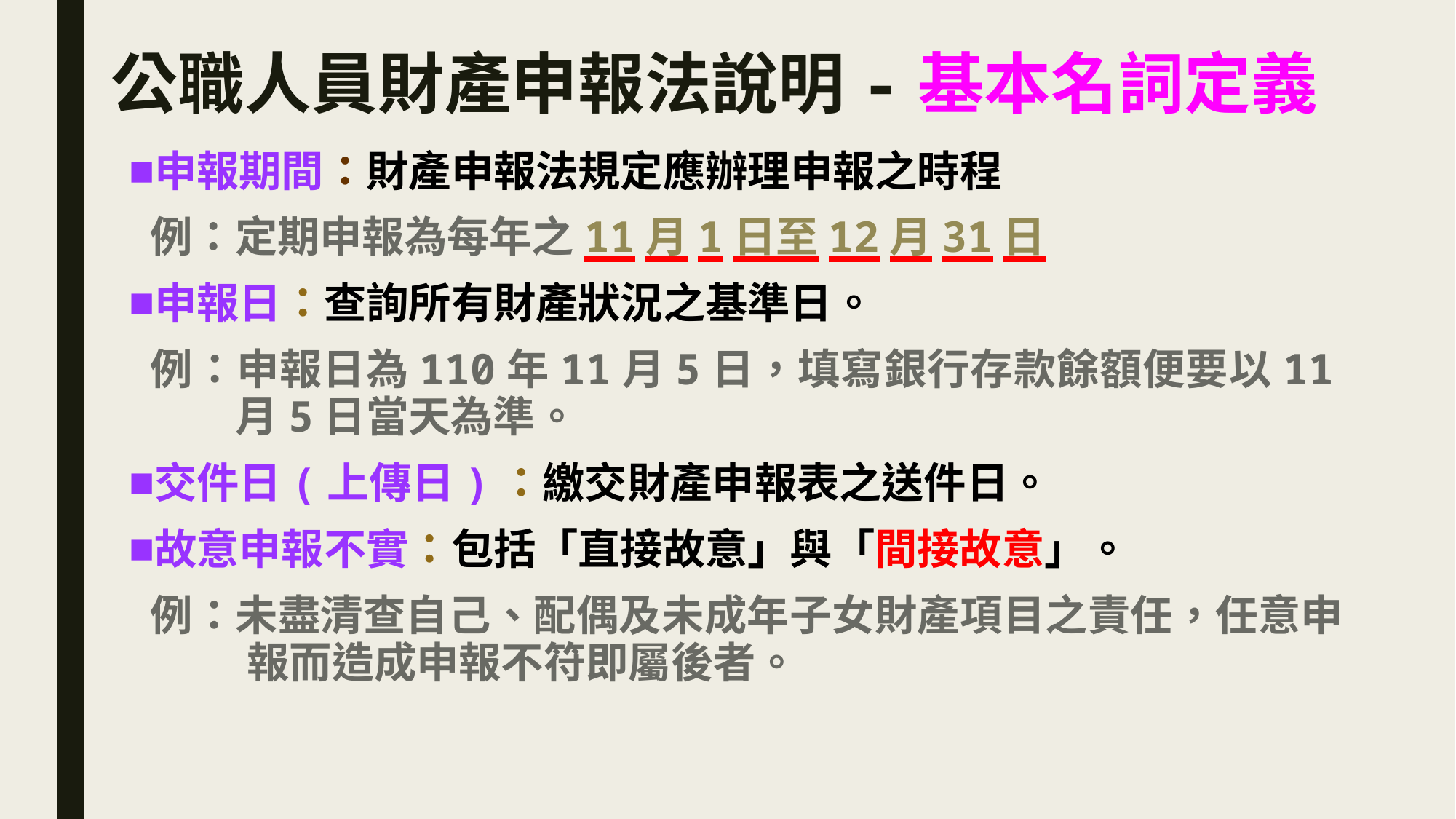

# 公職人員財產申報法說明-基本名詞定義
申報期間：財產申報法規定應辦理申報之時程
例：定期申報為每年之11月1日至12月31日
申報日：查詢所有財產狀況之基準日。
例：申報日為110年11月5日，填寫銀行存款餘額便要以11月5日當天為準。
交件日(上傳日)：繳交財產申報表之送件日。
故意申報不實：包括「直接故意」與「間接故意」。
例：未盡清查自己、配偶及未成年子女財產項目之責任，任意申報而造成申報不符即屬後者。